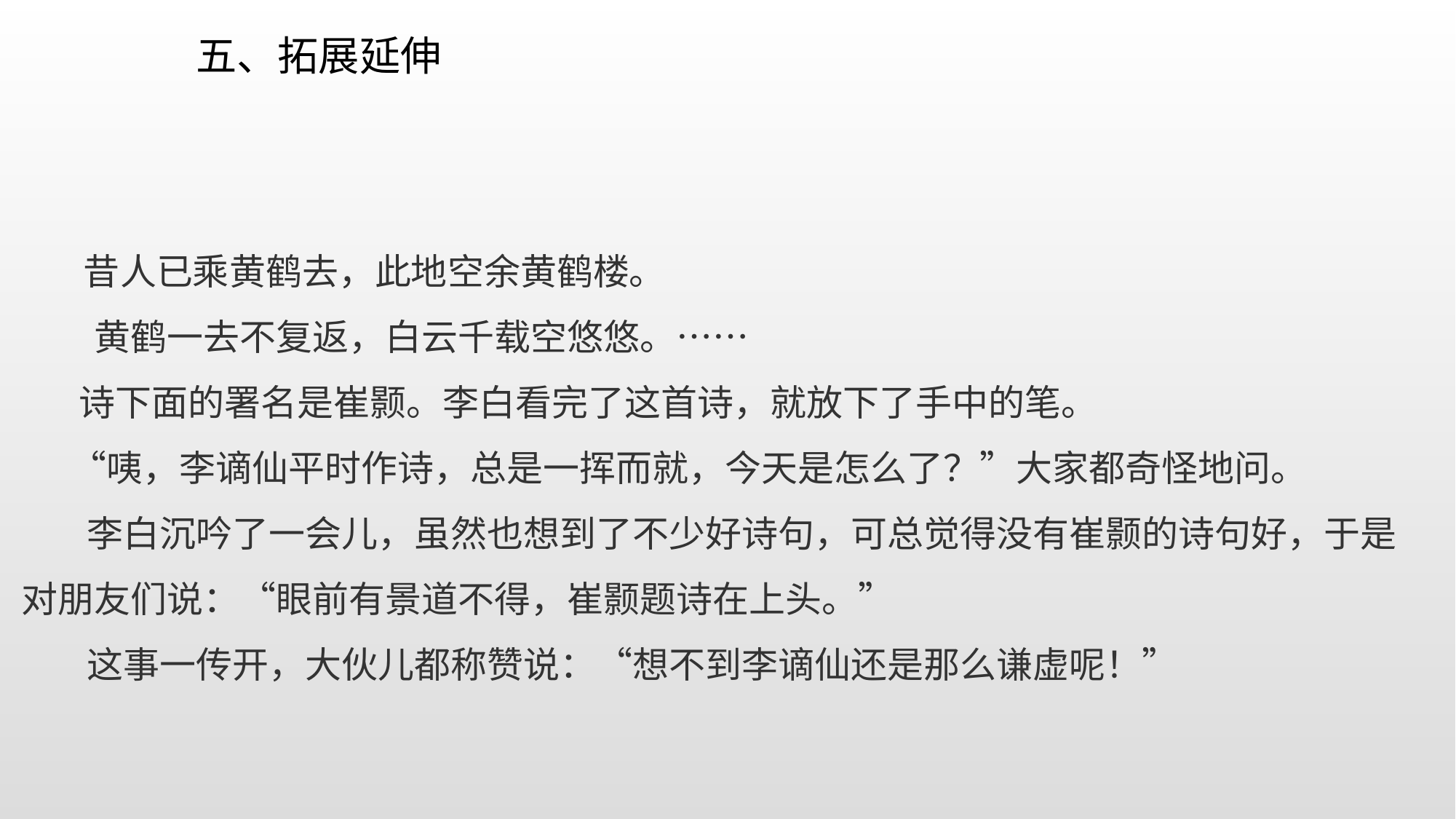

五、拓展延伸
         昔人已乘黄鹤去，此地空余黄鹤楼。
　　黄鹤一去不复返，白云千载空悠悠。……
       诗下面的署名是崔颢。李白看完了这首诗，就放下了手中的笔。
      “咦，李谪仙平时作诗，总是一挥而就，今天是怎么了？”大家都奇怪地问。
        李白沉吟了一会儿，虽然也想到了不少好诗句，可总觉得没有崔颢的诗句好，于是对朋友们说：“眼前有景道不得，崔颢题诗在上头。”
        这事一传开，大伙儿都称赞说：“想不到李谪仙还是那么谦虚呢！”